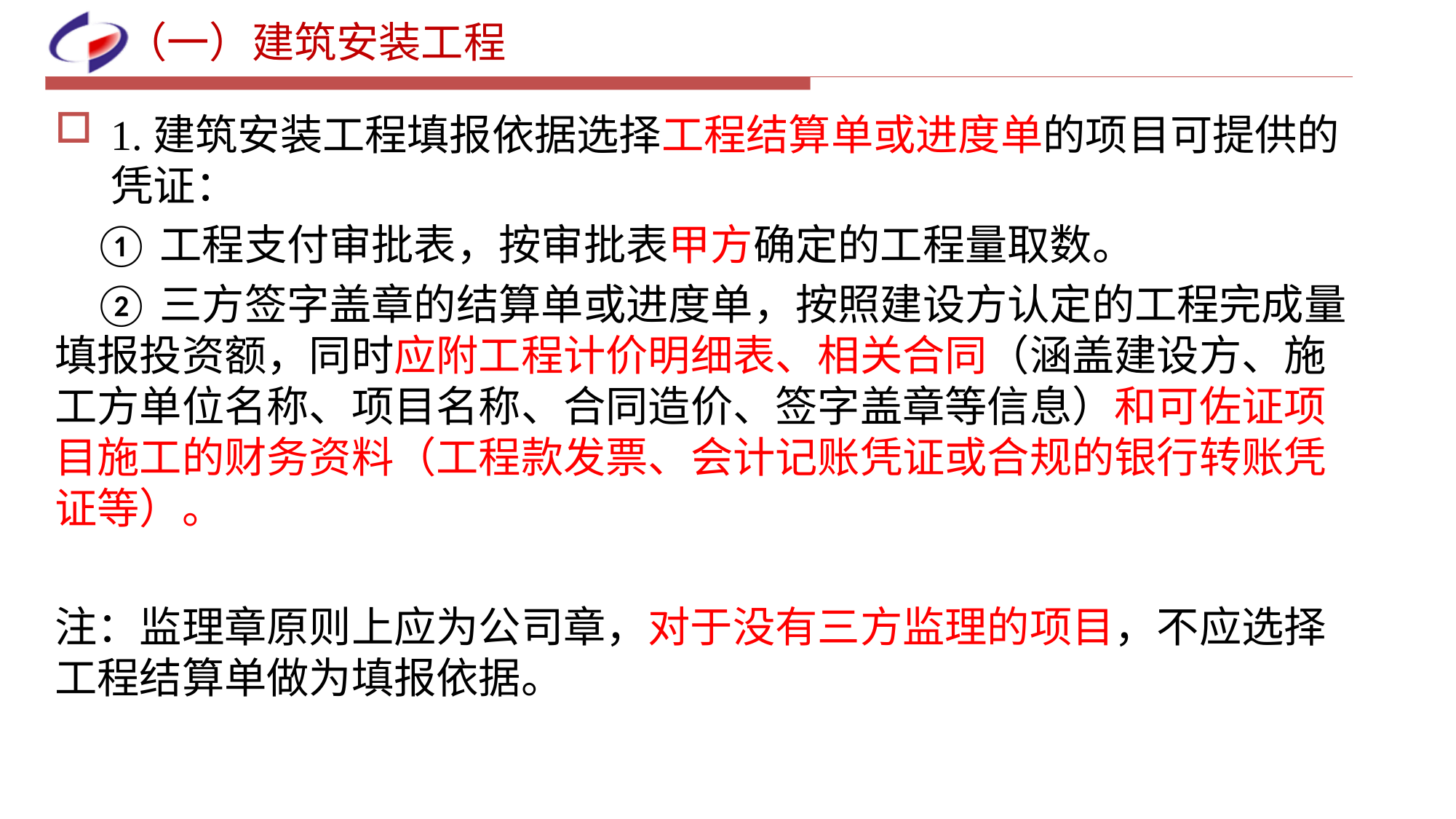

# （一）建筑安装工程
1.建筑安装工程填报依据选择工程结算单或进度单的项目可提供的凭证：
    ①工程支付审批表，按审批表甲方确定的工程量取数。
    ②三方签字盖章的结算单或进度单，按照建设方认定的工程完成量填报投资额，同时应附工程计价明细表、相关合同（涵盖建设方、施工方单位名称、项目名称、合同造价、签字盖章等信息）和可佐证项目施工的财务资料（工程款发票、会计记账凭证或合规的银行转账凭证等）。

注：监理章原则上应为公司章，对于没有三方监理的项目，不应选择工程结算单做为填报依据。